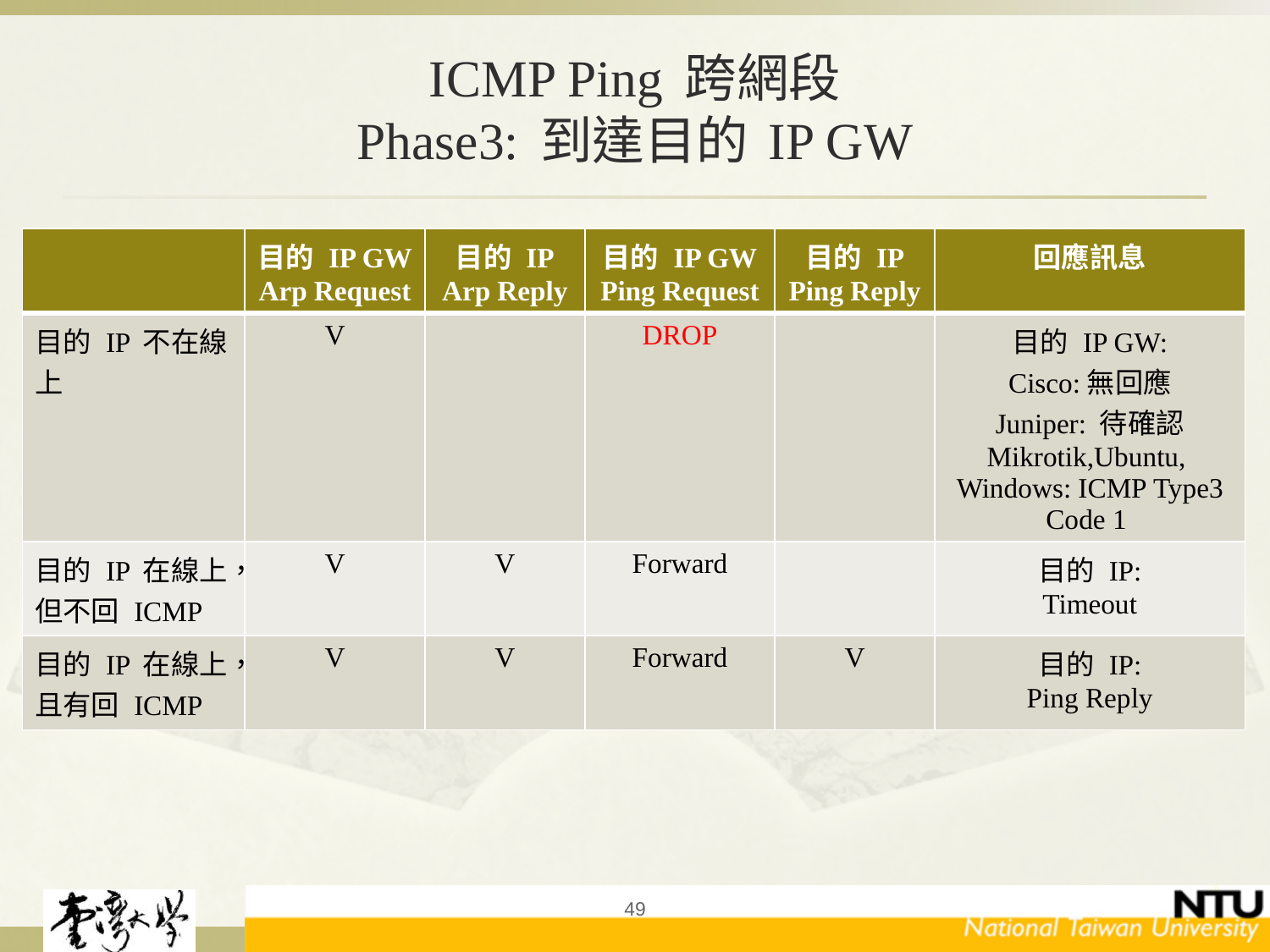

# ICMP Ping 跨網段 Phase3: 到達目的 IP GW
|  | 目的 IP GW Arp Request | 目的 IP Arp Reply | 目的 IP GW Ping Request | 目的 IP Ping Reply | 回應訊息 |
| --- | --- | --- | --- | --- | --- |
| 目的 IP 不在線上 | V |  | DROP |  | 目的 IP GW: Cisco:無回應 Juniper: 待確認 Mikrotik,Ubuntu, Windows: ICMP Type3 Code 1 |
| 目的 IP 在線上， 但不回 ICMP | V | V | Forward |  | 目的 IP: Timeout |
| 目的 IP 在線上， 且有回 ICMP | V | V | Forward | V | 目的 IP: Ping Reply |
49